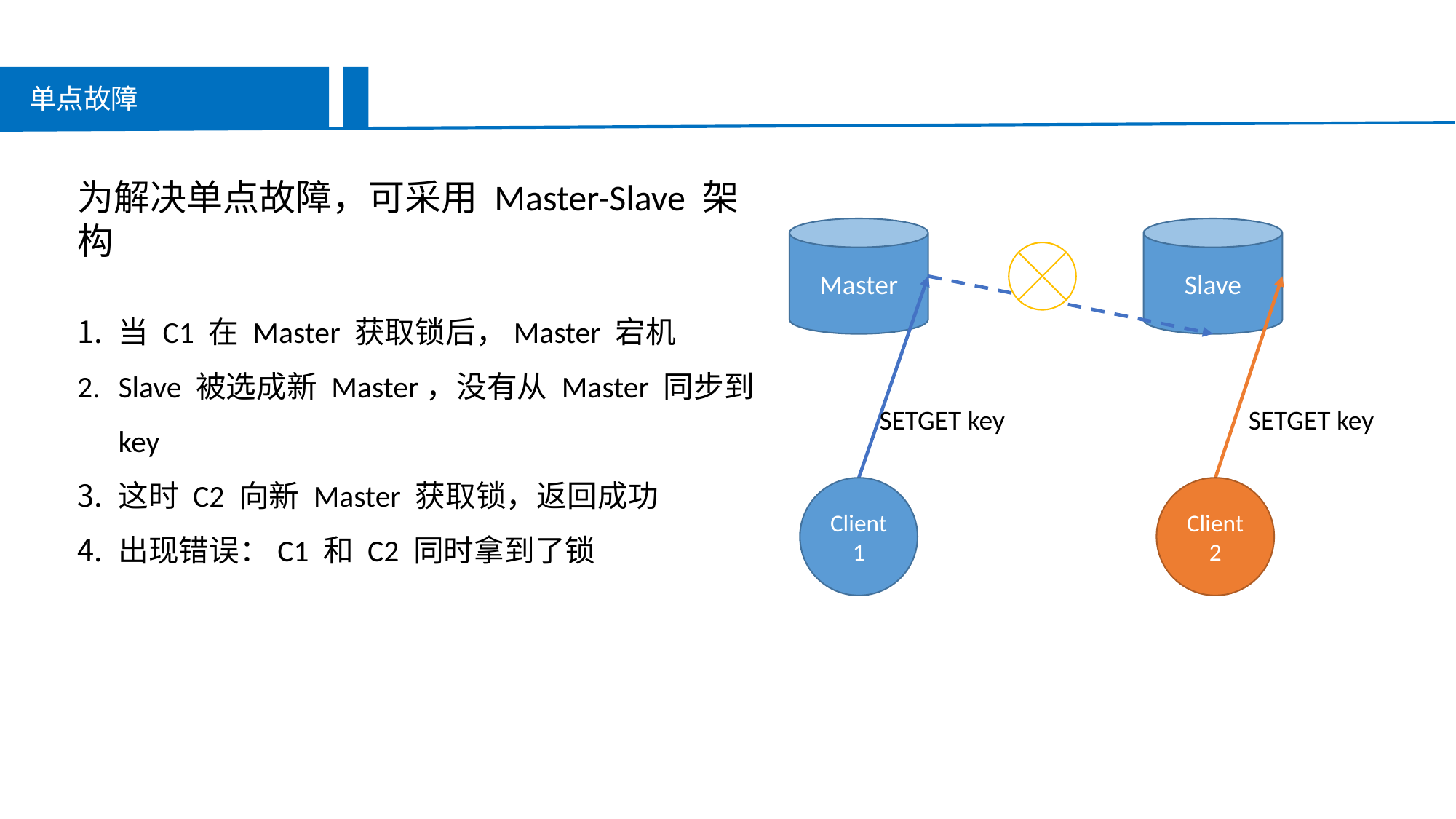

单点故障
为解决单点故障，可采用 Master-Slave 架构

当 C1 在 Master 获取锁后，Master 宕机
Slave 被选成新 Master，没有从 Master 同步到 key
这时 C2 向新 Master 获取锁，返回成功
出现错误：C1 和 C2 同时拿到了锁
Master
Slave

SETGET key
SETGET key
Client 1
Client 2